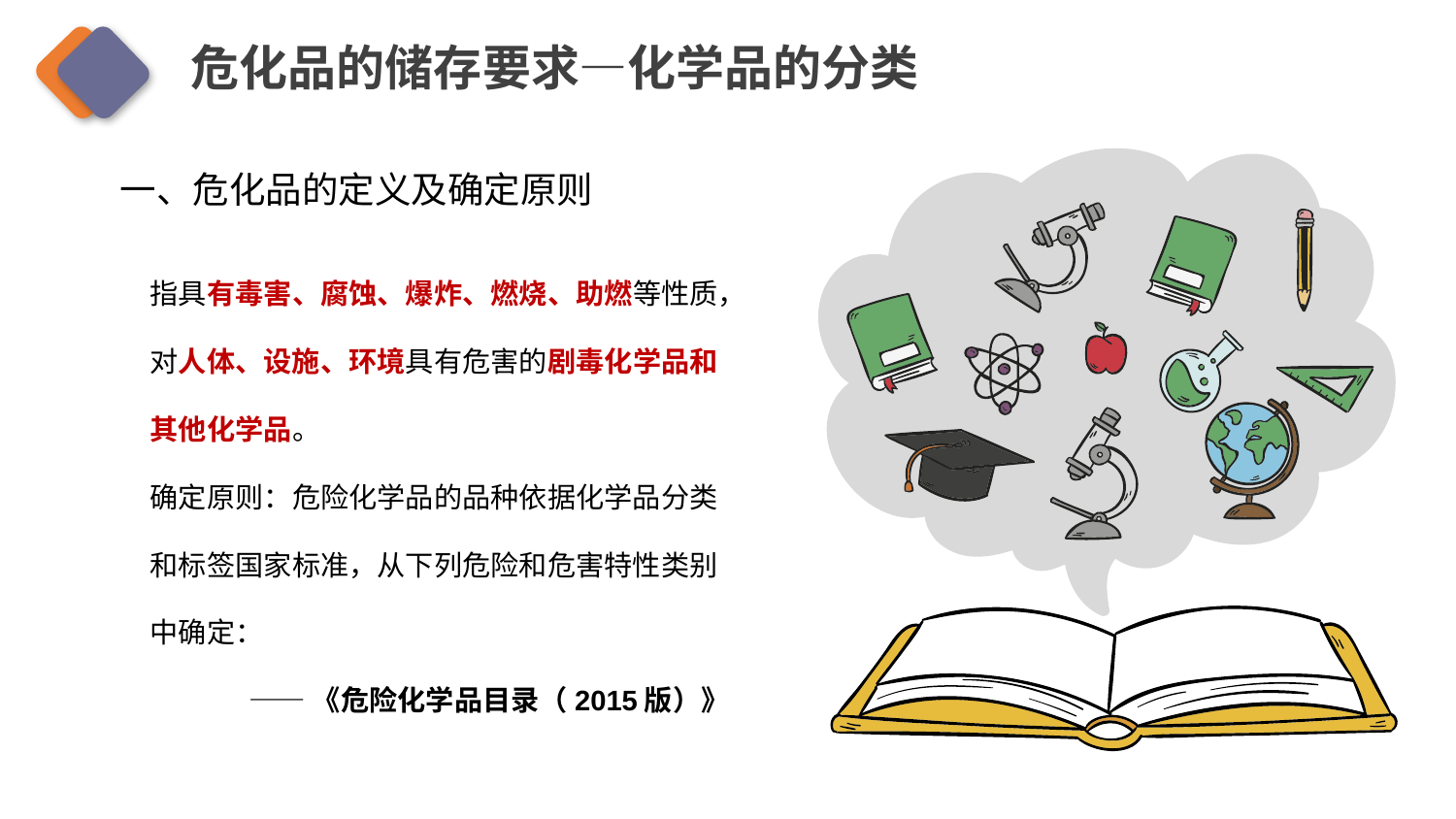

危化品的储存要求—化学品的分类

一、危化品的定义及确定原则
指具有毒害、腐蚀、爆炸、燃烧、助燃等性质，对人体、设施、环境具有危害的剧毒化学品和其他化学品。
确定原则：危险化学品的品种依据化学品分类和标签国家标准，从下列危险和危害特性类别中确定：
——《危险化学品目录（2015版）》